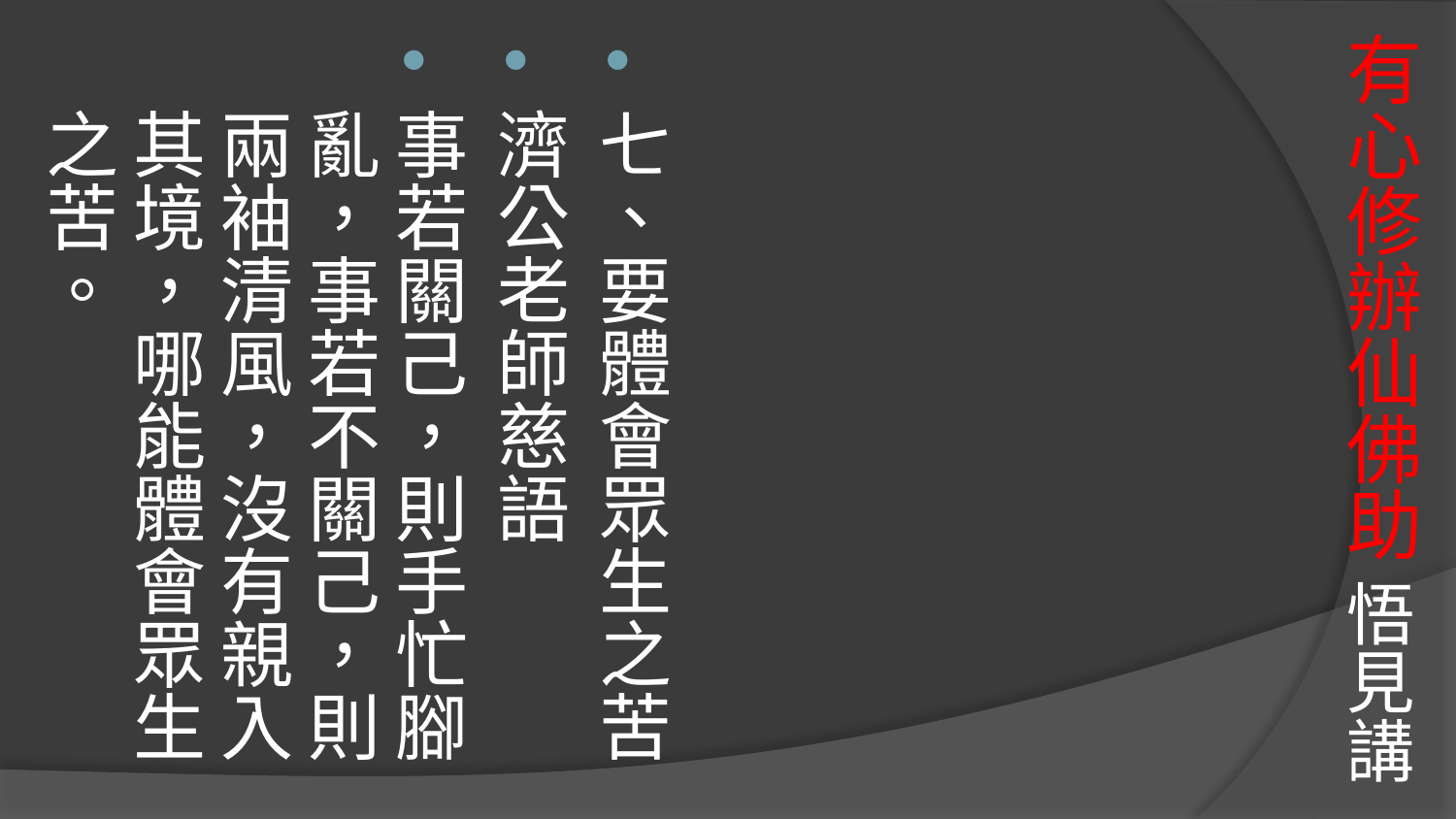

# 有心修辦仙佛助 悟見講
七、要體會眾生之苦
濟公老師慈語
事若關己，則手忙腳亂，事若不關己，則兩袖清風，沒有親入其境，哪能體會眾生之苦。